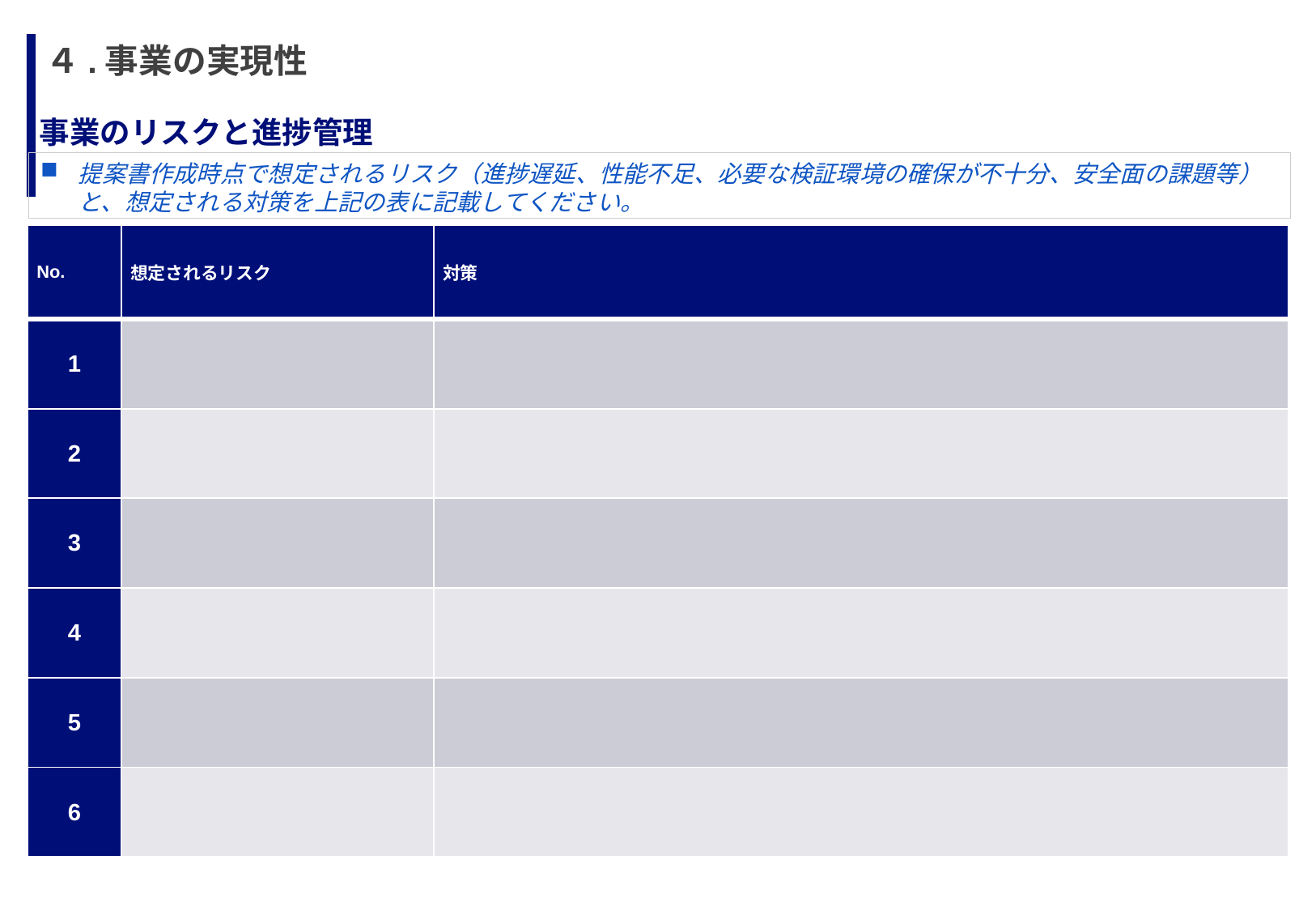

# ４.事業の実現性

事業のリスクと進捗管理
提案書作成時点で想定されるリスク（進捗遅延、性能不足、必要な検証環境の確保が不十分、安全面の課題等）と、想定される対策を上記の表に記載してください。
| No. | 想定されるリスク | 対策 |
| --- | --- | --- |
| 1 |  |  |
| 2 |  |  |
| 3 |  |  |
| 4 |  |  |
| 5 |  |  |
| 6 |  |  |